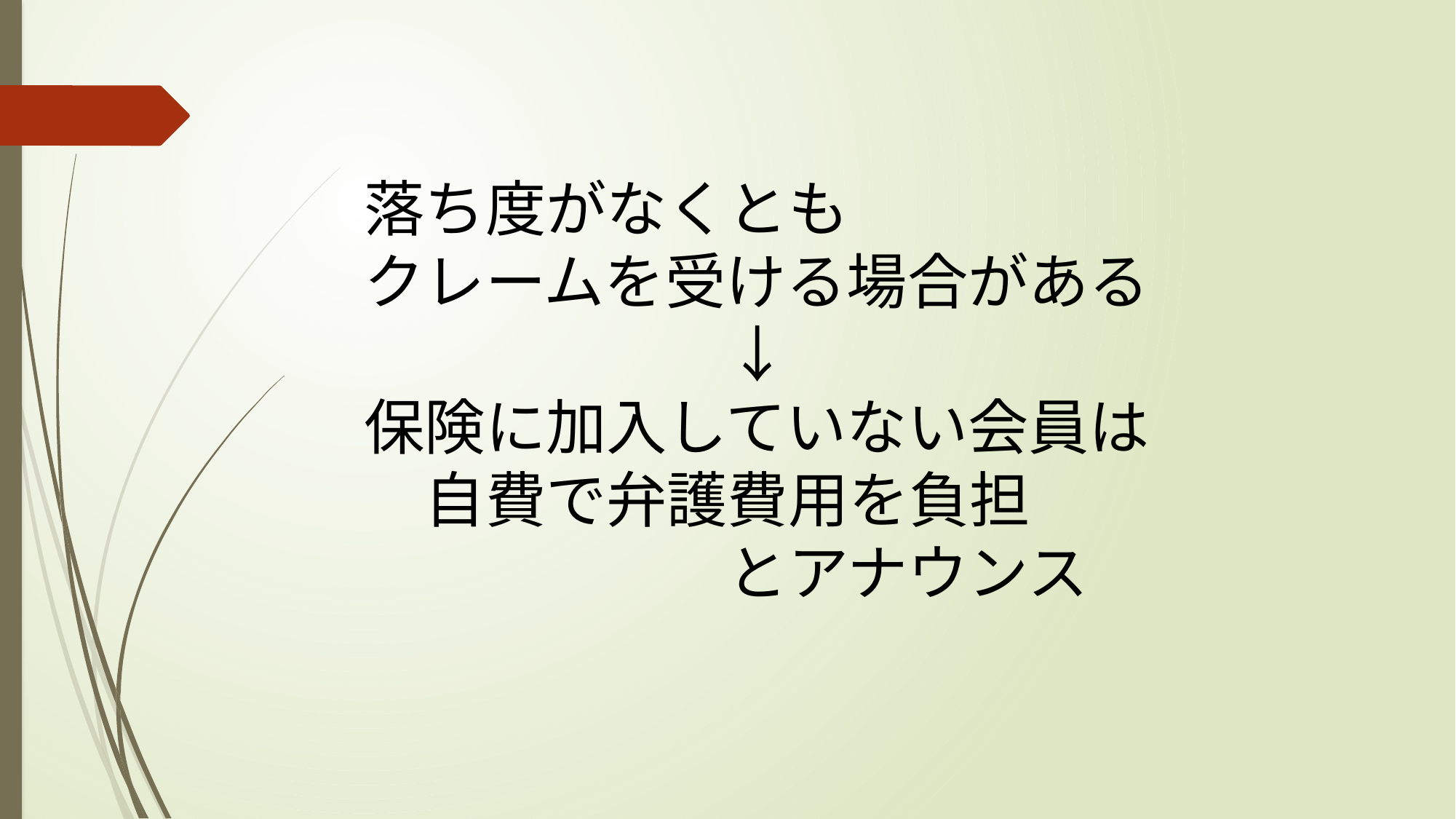

落ち度がなくとも
クレームを受ける場合がある
　　　　　　↓
保険に加入していない会員は
　自費で弁護費用を負担
　　　　　　とアナウンス